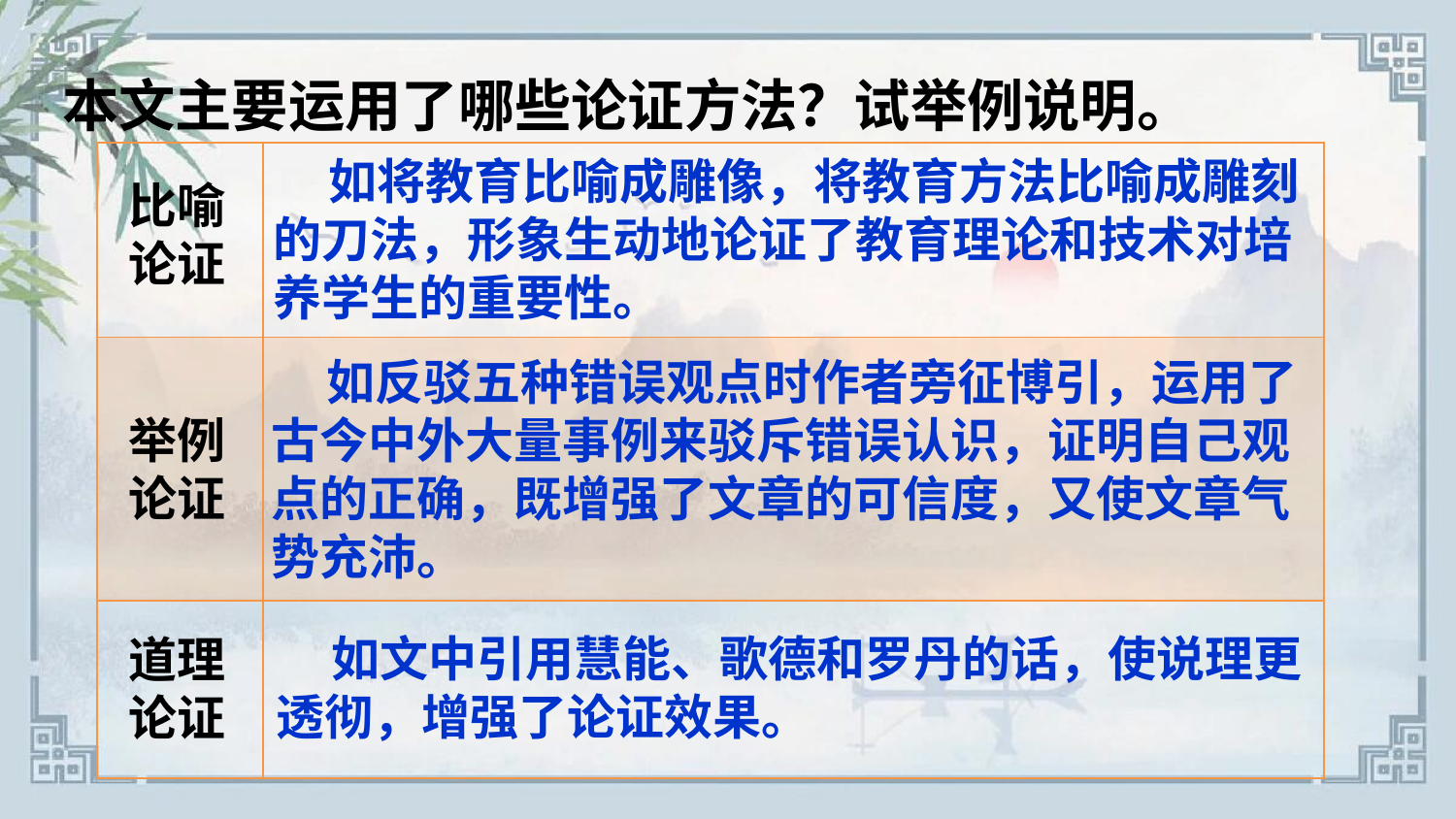

本文主要运用了哪些论证方法？试举例说明。
|  |  |
| --- | --- |
|  |  |
|  |  |
    如将教育比喻成雕像，将教育方法比喻成雕刻的刀法，形象生动地论证了教育理论和技术对培养学生的重要性。
比喻论证
    如反驳五种错误观点时作者旁征博引，运用了古今中外大量事例来驳斥错误认识，证明自己观点的正确，既增强了文章的可信度，又使文章气势充沛。
举例论证
    如文中引用慧能、歌德和罗丹的话，使说理更透彻，增强了论证效果。
道理论证